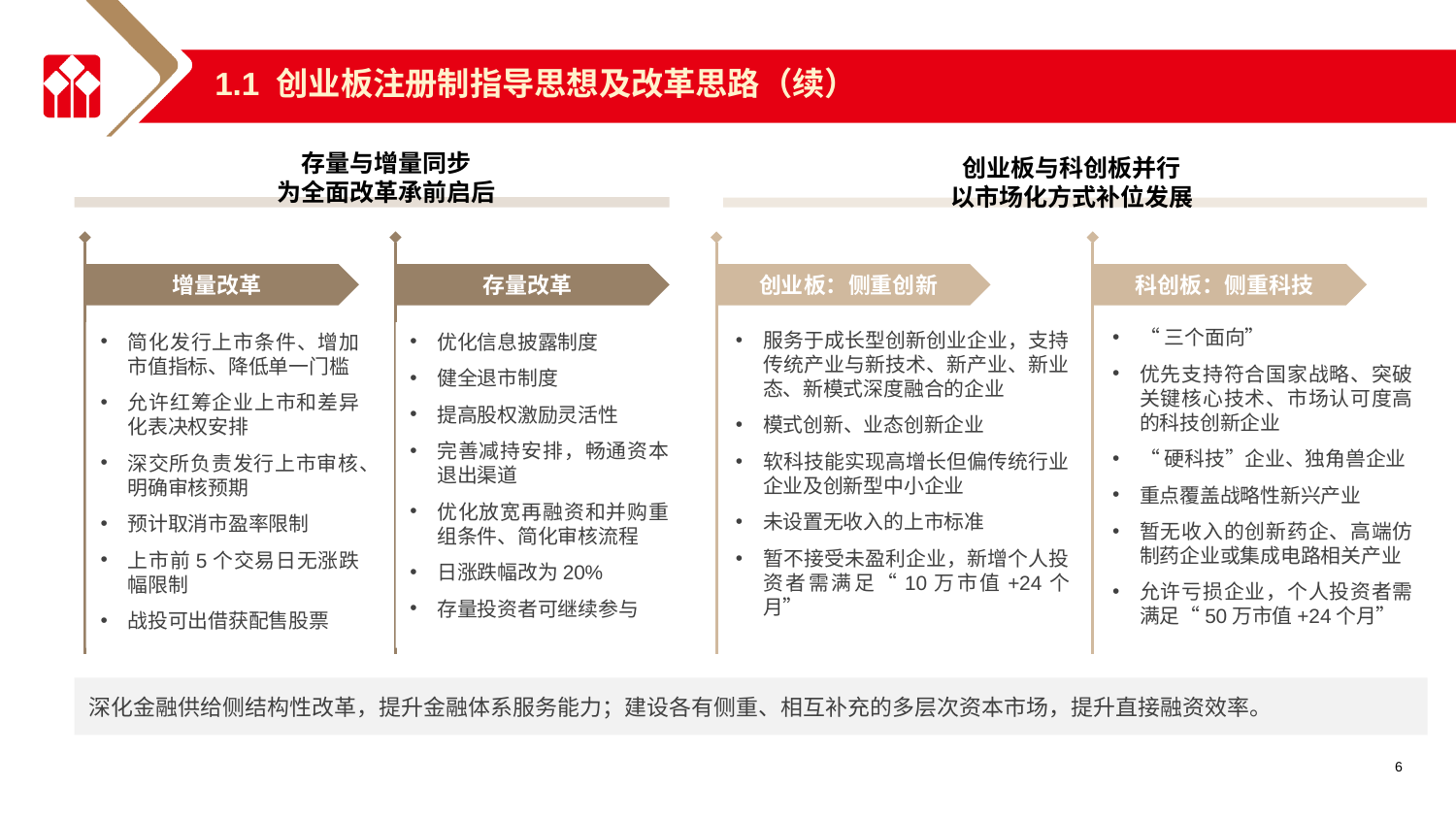

1.1 创业板注册制指导思想及改革思路（续）
存量与增量同步
为全面改革承前启后
创业板与科创板并行
以市场化方式补位发展

增量改革
存量改革
创业板：侧重创新
科创板：侧重科技
“三个面向”
优先支持符合国家战略、突破关键核心技术、市场认可度高的科技创新企业
“硬科技”企业、独角兽企业
重点覆盖战略性新兴产业
暂无收入的创新药企、高端仿制药企业或集成电路相关产业
允许亏损企业，个人投资者需满足“50万市值+24个月”

服务于成长型创新创业企业，支持传统产业与新技术、新产业、新业态、新模式深度融合的企业
模式创新、业态创新企业
软科技能实现高增长但偏传统行业企业及创新型中小企业
未设置无收入的上市标准
暂不接受未盈利企业，新增个人投资者需满足“10万市值+24个月”
简化发行上市条件、增加市值指标、降低单一门槛
允许红筹企业上市和差异化表决权安排
深交所负责发行上市审核、明确审核预期
预计取消市盈率限制
上市前5个交易日无涨跌幅限制
战投可出借获配售股票
优化信息披露制度
健全退市制度
提高股权激励灵活性
完善减持安排，畅通资本退出渠道
优化放宽再融资和并购重组条件、简化审核流程
日涨跌幅改为20%
存量投资者可继续参与

“三个面向”
优先支持符合国家战略、突破关键核心技术、市场认可度高的科技创新企业
“硬科技”企业、独角兽企业
重点覆盖战略性新兴产业
创新药和高端仿制药、半导体相关产业将在科创板分布更多
允许亏损企业，因而投资者门槛为“50万市值+24个月”

服务于成长型创新创业企业，支持传统产业与新技术、新产业、新业态、新模式深度融合的企业
适合模式创新、业态创新企业，软科技能实现高增长但偏传统行业企业及创新型中小企业
未设置有市值无收入的第五套标准，不利于创新型药企
暂不接受未盈利企业，新增投资者门槛为“10万市值+24个月”
优化发行上市条件、增加市值指标、降低单一门槛
深交所负责发行上市审核、提高审核效率、明确审核预期
预计取消市盈率限制
20%涨跌幅限制、上市后前5个交易日无限制
减持和股权激励制度革新，畅通资本退出渠道
同步修订优化创业板上市规则，有增有减
优化信息披露制度
健全退市制度
整合前期规则，优化放宽再融资和并购重组条件、简化审核流程
存量投资者可继续参与

深化金融供给侧结构性改革，提升金融体系服务能力；建设各有侧重、相互补充的多层次资本市场，提升直接融资效率。